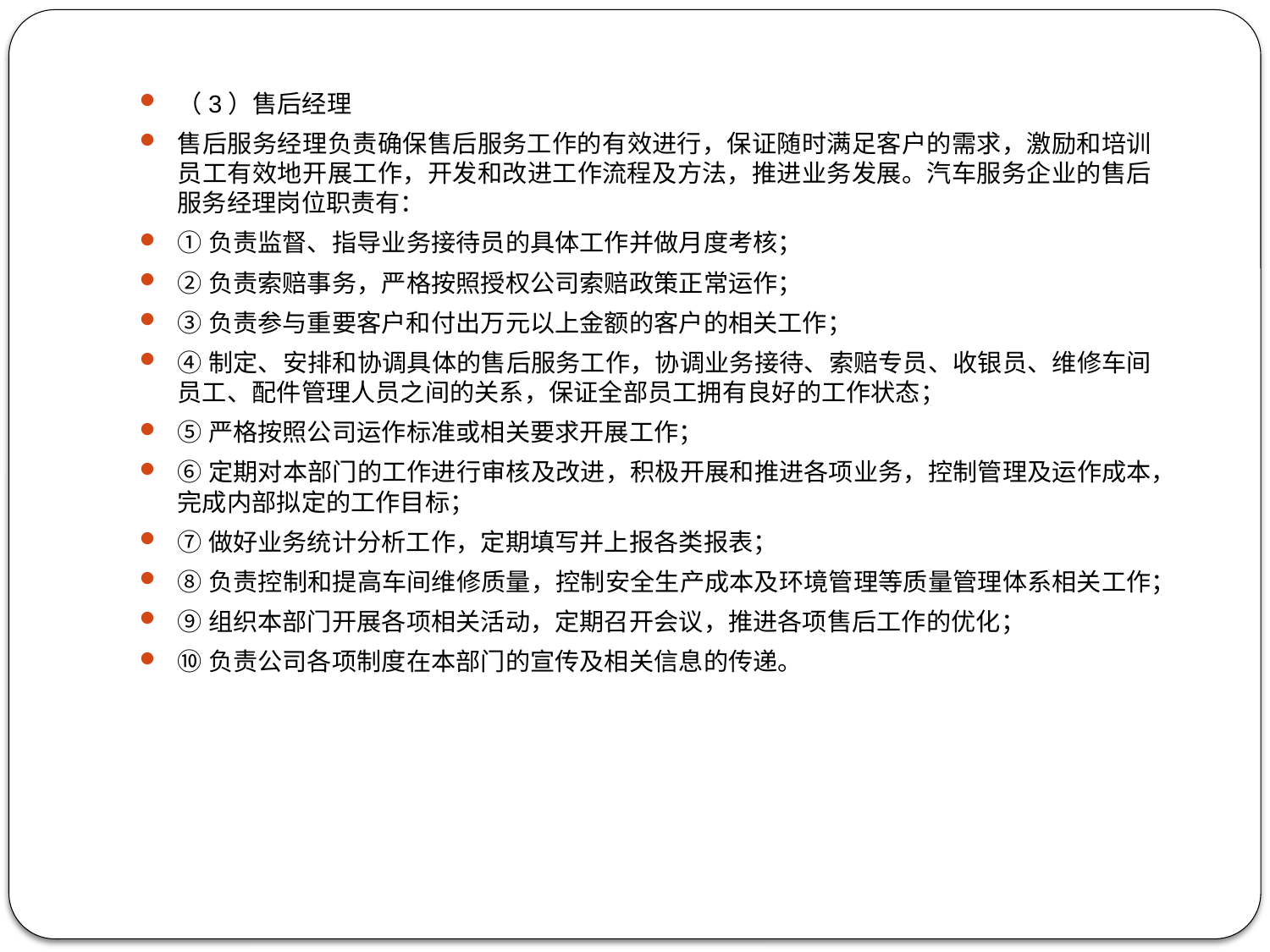

（3）售后经理
售后服务经理负责确保售后服务工作的有效进行，保证随时满足客户的需求，激励和培训员工有效地开展工作，开发和改进工作流程及方法，推进业务发展。汽车服务企业的售后服务经理岗位职责有：
①负责监督、指导业务接待员的具体工作并做月度考核；
②负责索赔事务，严格按照授权公司索赔政策正常运作；
③负责参与重要客户和付出万元以上金额的客户的相关工作；
④制定、安排和协调具体的售后服务工作，协调业务接待、索赔专员、收银员、维修车间员工、配件管理人员之间的关系，保证全部员工拥有良好的工作状态；
⑤严格按照公司运作标准或相关要求开展工作；
⑥定期对本部门的工作进行审核及改进，积极开展和推进各项业务，控制管理及运作成本，完成内部拟定的工作目标；
⑦做好业务统计分析工作，定期填写并上报各类报表；
⑧负责控制和提高车间维修质量，控制安全生产成本及环境管理等质量管理体系相关工作；
⑨组织本部门开展各项相关活动，定期召开会议，推进各项售后工作的优化；
⑩负责公司各项制度在本部门的宣传及相关信息的传递。